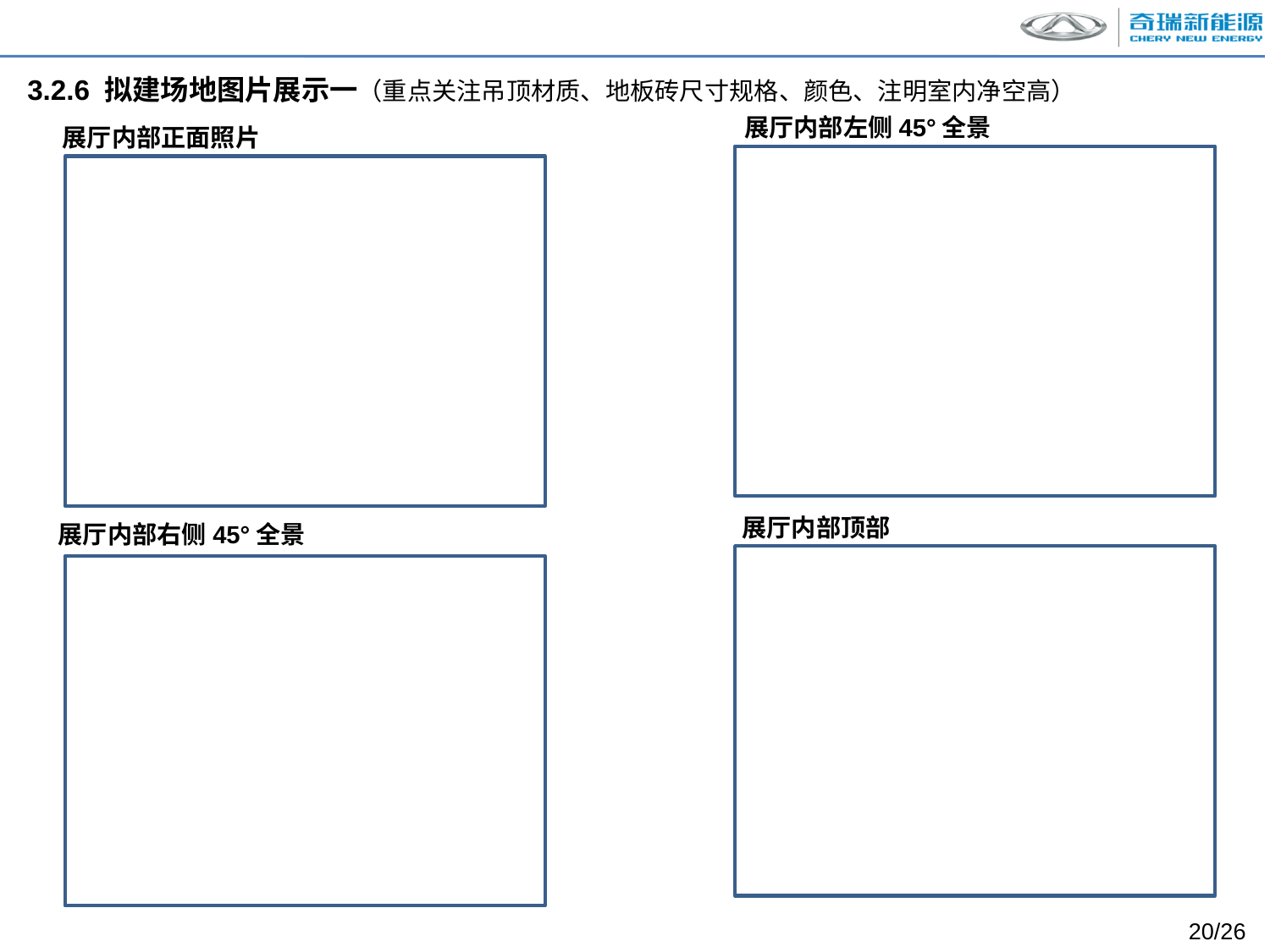

3.2.6 拟建场地图片展示一（重点关注吊顶材质、地板砖尺寸规格、颜色、注明室内净空高）
展厅内部左侧45°全景
展厅内部正面照片

展厅内部顶部
展厅内部右侧45°全景

20/26